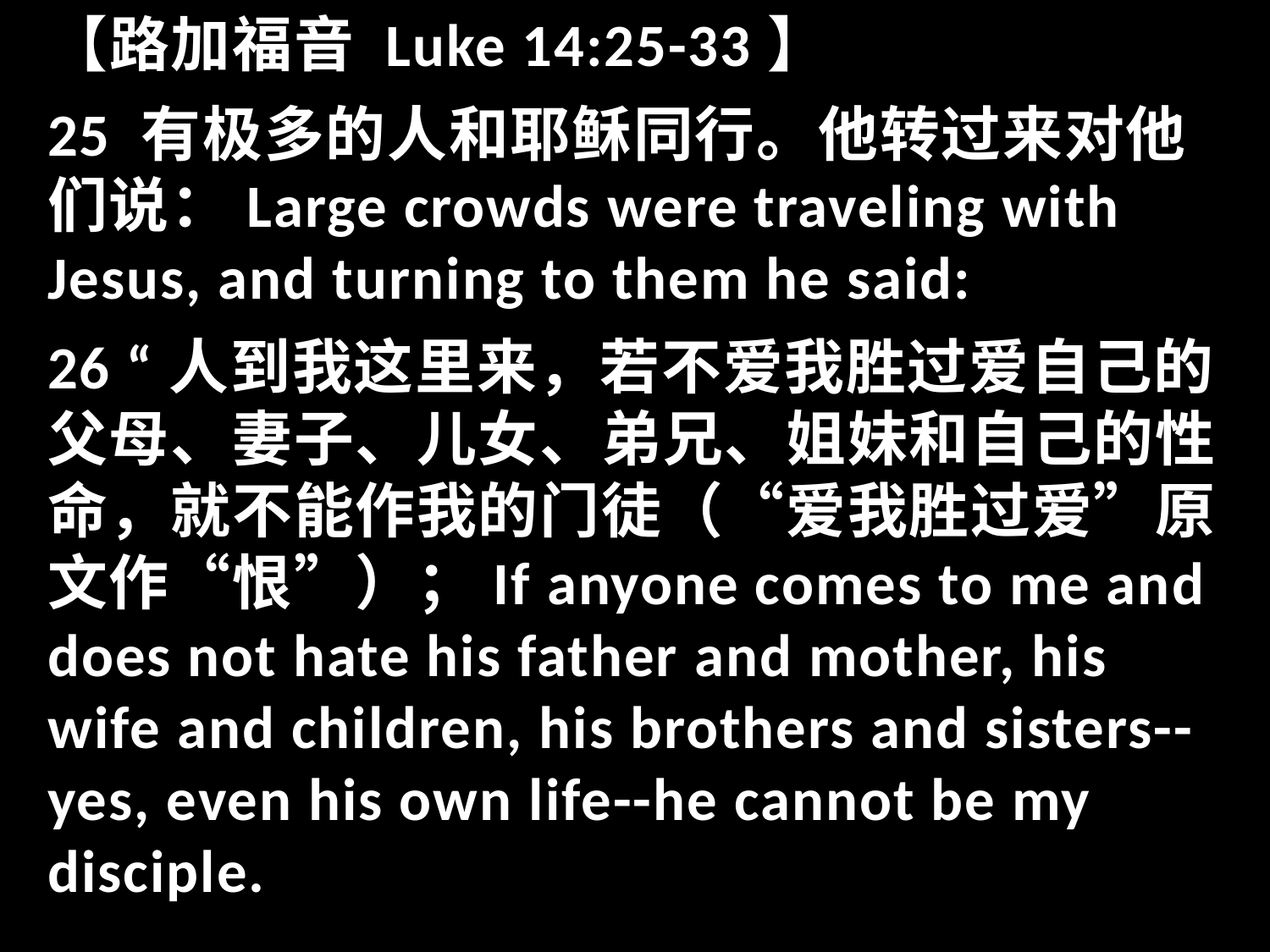

【路加福音 Luke 14:25-33】
25 有极多的人和耶稣同行。他转过来对他们说：Large crowds were traveling with Jesus, and turning to them he said:
26 “人到我这里来，若不爱我胜过爱自己的父母、妻子、儿女、弟兄、姐妹和自己的性命，就不能作我的门徒（“爱我胜过爱”原文作“恨”）；If anyone comes to me and does not hate his father and mother, his wife and children, his brothers and sisters--yes, even his own life--he cannot be my disciple.